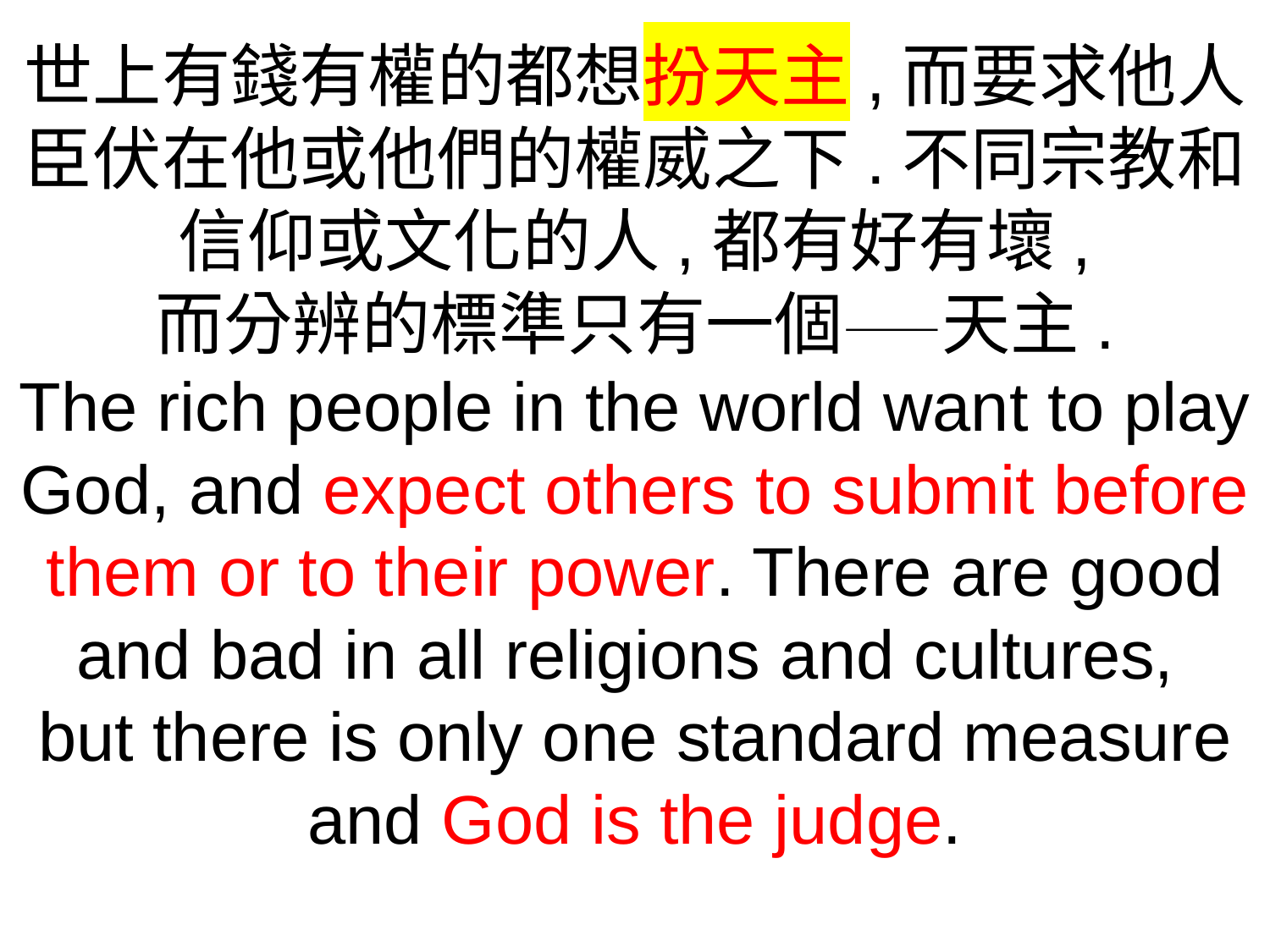

世上有錢有權的都想扮天主,而要求他人臣伏在他或他們的權威之下.不同宗教和信仰或文化的人,都有好有壞,
而分辨的標準只有一個——天主.
The rich people in the world want to play God, and expect others to submit before them or to their power. There are good and bad in all religions and cultures,
but there is only one standard measure and God is the judge.